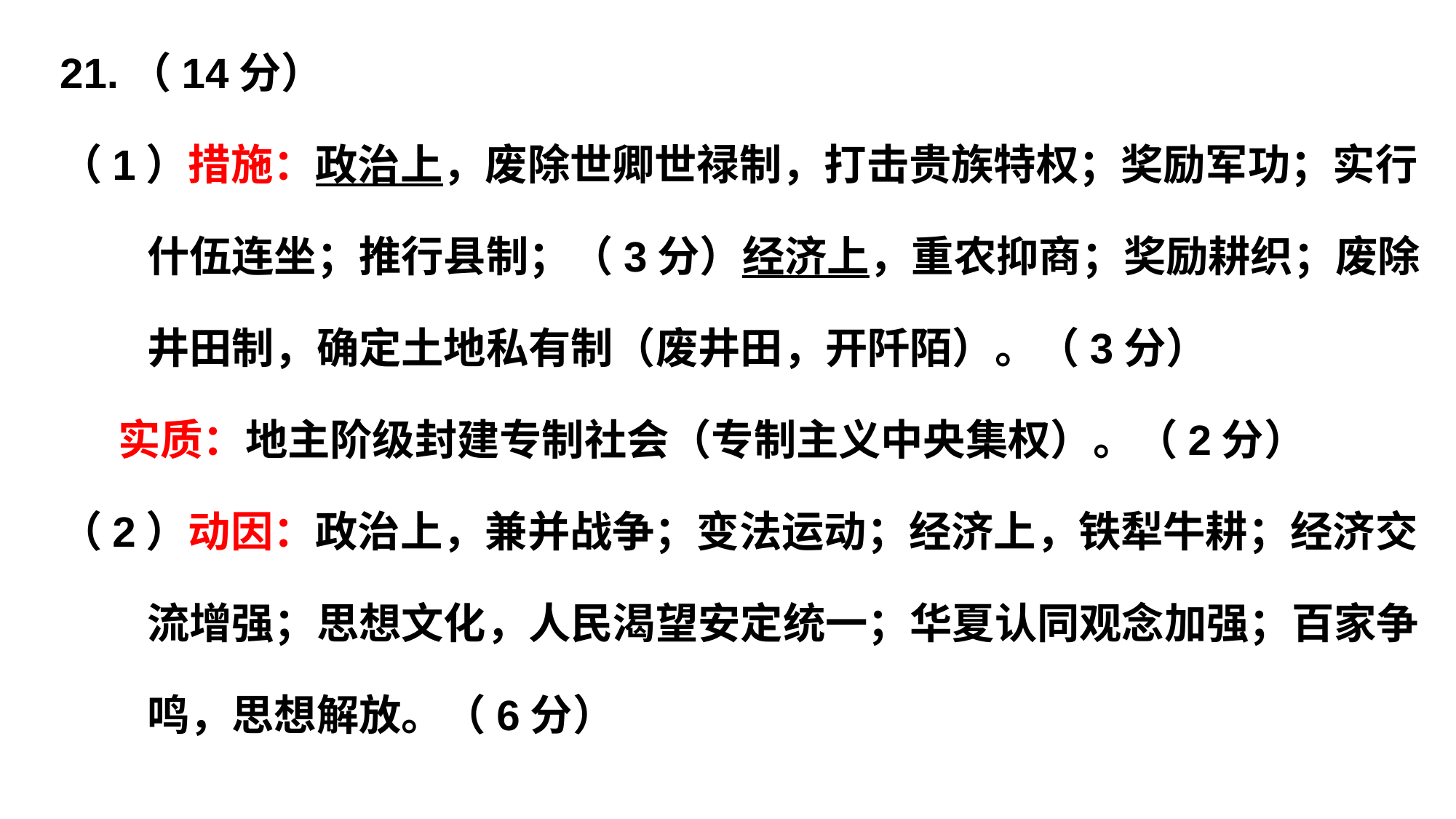

21.（14分）
（1）措施：政治上，废除世卿世禄制，打击贵族特权；奖励军功；实行什伍连坐；推行县制；（3分）经济上，重农抑商；奖励耕织；废除井田制，确定土地私有制（废井田，开阡陌）。（3分）
     实质：地主阶级封建专制社会（专制主义中央集权）。（2分）
（2）动因：政治上，兼并战争；变法运动；经济上，铁犁牛耕；经济交流增强；思想文化，人民渴望安定统一；华夏认同观念加强；百家争鸣，思想解放。（6分）